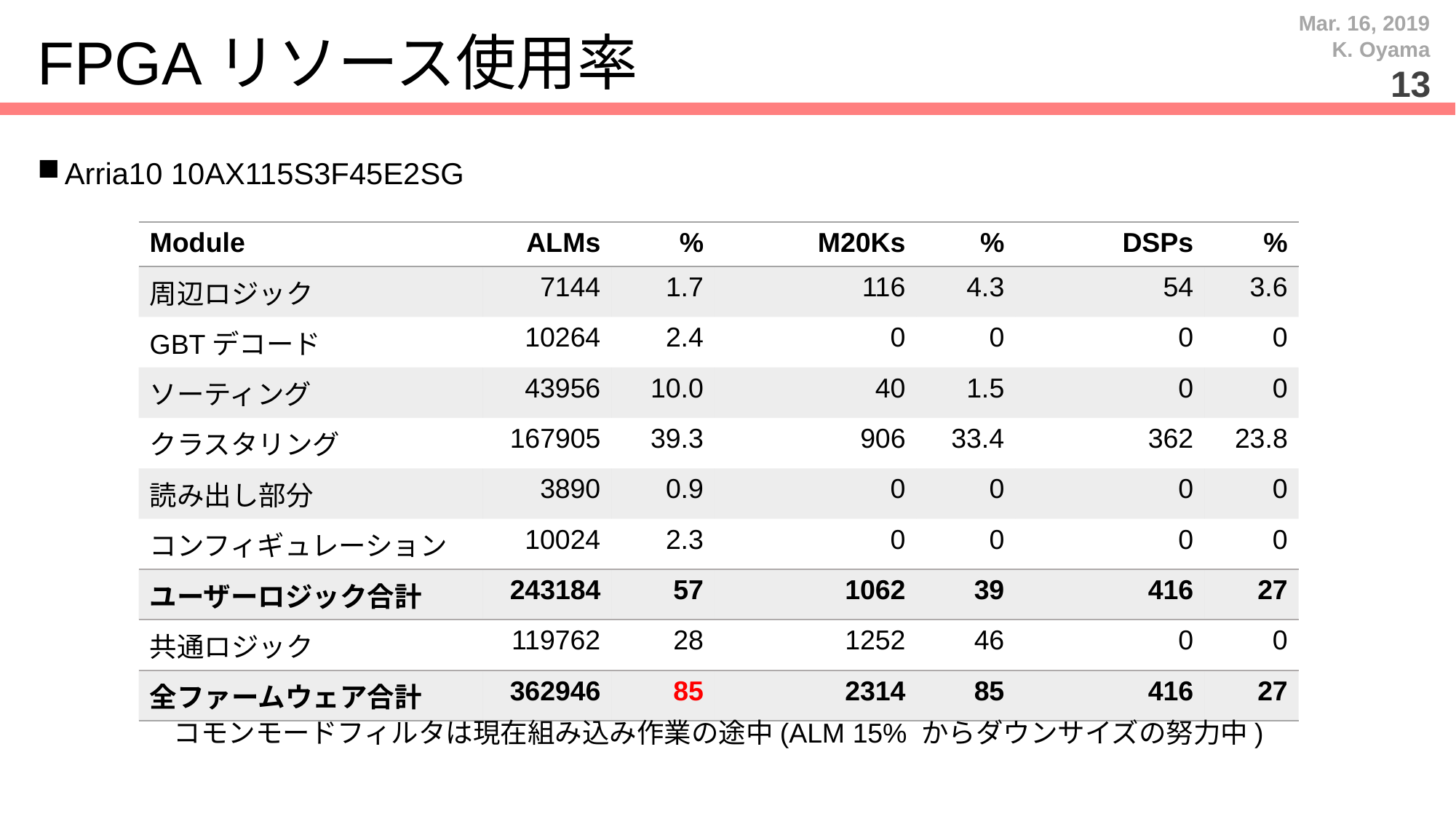

Mar. 16, 2019
# FPGAリソース使用率
K. Oyama
13
Arria10 10AX115S3F45E2SG
| Module | ALMs | % | M20Ks | % | DSPs | % |
| --- | --- | --- | --- | --- | --- | --- |
| 周辺ロジック | 7144 | 1.7 | 116 | 4.3 | 54 | 3.6 |
| GBTデコード | 10264 | 2.4 | 0 | 0 | 0 | 0 |
| ソーティング | 43956 | 10.0 | 40 | 1.5 | 0 | 0 |
| クラスタリング | 167905 | 39.3 | 906 | 33.4 | 362 | 23.8 |
| 読み出し部分 | 3890 | 0.9 | 0 | 0 | 0 | 0 |
| コンフィギュレーション | 10024 | 2.3 | 0 | 0 | 0 | 0 |
| ユーザーロジック合計 | 243184 | 57 | 1062 | 39 | 416 | 27 |
| 共通ロジック | 119762 | 28 | 1252 | 46 | 0 | 0 |
| 全ファームウェア合計 | 362946 | 85 | 2314 | 85 | 416 | 27 |
コモンモードフィルタは現在組み込み作業の途中(ALM 15% からダウンサイズの努力中)